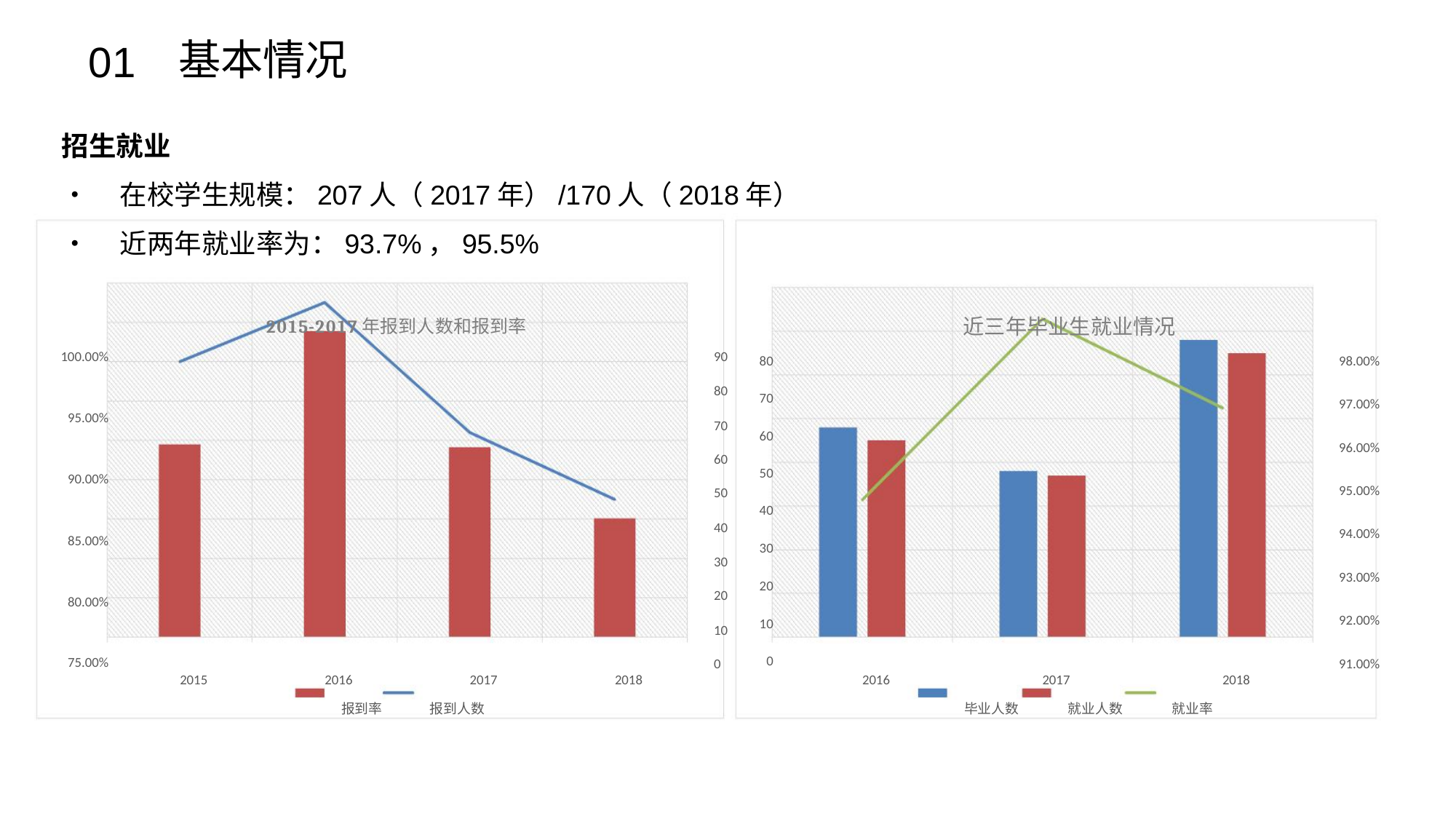

01
基本情况
招生就业
• 在校学生规模：207人（2017年）/170人（2018年）
• 近两年就业率为：93.7%，95.5%
2015-2017年报到人数和报到率
近三年毕业生就业情况
100.00%
95.00%
90.00%
85.00%
80.00%
75.00%
90
80
70
60
50
40
30
20
10
0
80
70
60
50
40
30
20
10
0
98.00%
97.00%
96.00%
95.00%
94.00%
93.00%
92.00%
91.00%
2015
2016
报到率
2017
报到人数
2018
2016
2017
2018
毕业人数
就业人数
就业率